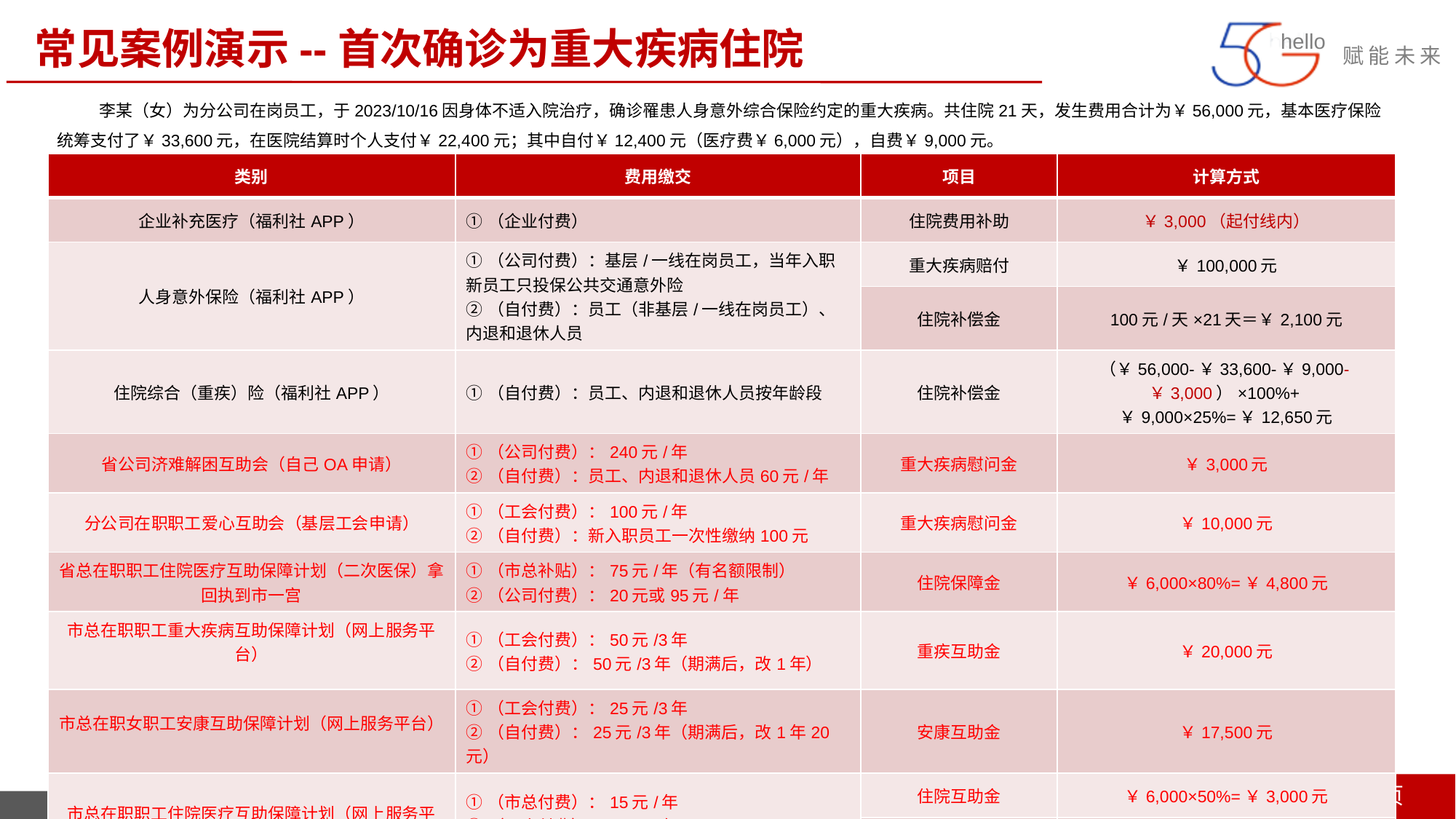

常见案例演示--首次确诊为重大疾病住院
李某（女）为分公司在岗员工，于2023/10/16因身体不适入院治疗，确诊罹患人身意外综合保险约定的重大疾病。共住院21天，发生费用合计为￥56,000元，基本医疗保险统筹支付了￥33,600元，在医院结算时个人支付￥22,400元；其中自付￥12,400元（医疗费￥6,000元），自费￥9,000元。
| 类别 | 费用缴交 | 项目 | 计算方式 |
| --- | --- | --- | --- |
| 企业补充医疗（福利社APP） | ①（企业付费） | 住院费用补助 | ￥3,000（起付线内） |
| 人身意外保险（福利社APP） | ①（公司付费）：基层/一线在岗员工，当年入职新员工只投保公共交通意外险 ②（自付费）：员工（非基层/一线在岗员工）、内退和退休人员 | 重大疾病赔付 | ￥100,000元 |
|  |  | 住院补偿金 | 100元/天×21天＝￥2,100元 |
| 住院综合（重疾）险（福利社APP） | ①（自付费）：员工、内退和退休人员按年龄段 | 住院补偿金 | （￥56,000-￥33,600-￥9,000-￥3,000）×100%+￥9,000×25%=￥12,650元 |
| 省公司济难解困互助会（自己OA申请） | ①（公司付费）：240元/年 ②（自付费）：员工、内退和退休人员60元/年 | 重大疾病慰问金 | ￥3,000元 |
| 分公司在职职工爱心互助会（基层工会申请） | ①（工会付费）：100元/年 ②（自付费）：新入职员工一次性缴纳100元 | 重大疾病慰问金 | ￥10,000元 |
| 省总在职职工住院医疗互助保障计划（二次医保）拿回执到市一宫 | ①（市总补贴）：75元/年（有名额限制） ②（公司付费）：20元或95元/年 | 住院保障金 | ￥6,000×80%=￥4,800元 |
| 市总在职职工重大疾病互助保障计划（网上服务平台） | ①（工会付费）：50元/3年 ②（自付费）：50元/3年（期满后，改1年） | 重疾互助金 | ￥20,000元 |
| 市总在职女职工安康互助保障计划（网上服务平台） | ①（工会付费）：25元/3年 ②（自付费）：25元/3年（期满后，改1年20元） | 安康互助金 | ￥17,500元 |
| 市总在职职工住院医疗互助保障计划（网上服务平台） | ①（市总付费）：15元/年 ②（工会付费）：25元/年 ③（自付费）：55元/年 | 住院互助金 | ￥6,000×50%=￥3,000元 |
|  |  | 住院关爱慰问金 | 住院超过3天（含3天），￥300元/年.次 |
|  |  | 合计 | ￥176,350元 |